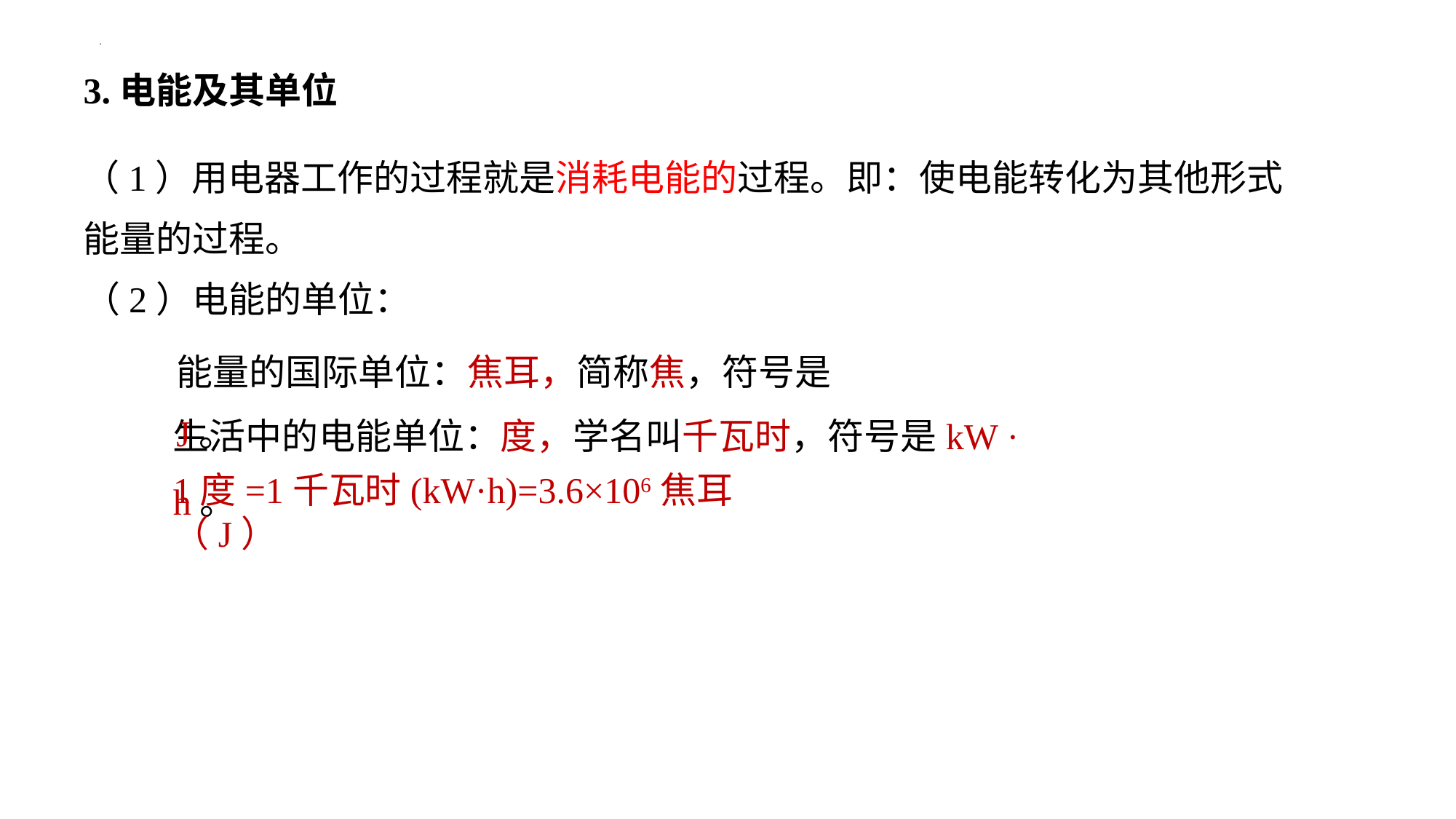

3.电能及其单位
（1）用电器工作的过程就是消耗电能的过程。即：使电能转化为其他形式能量的过程。
（2）电能的单位：
能量的国际单位：焦耳，简称焦，符号是J。
生活中的电能单位：度，学名叫千瓦时，符号是kW · h。
1度=1千瓦时(kW·h)=3.6×106焦耳（J）